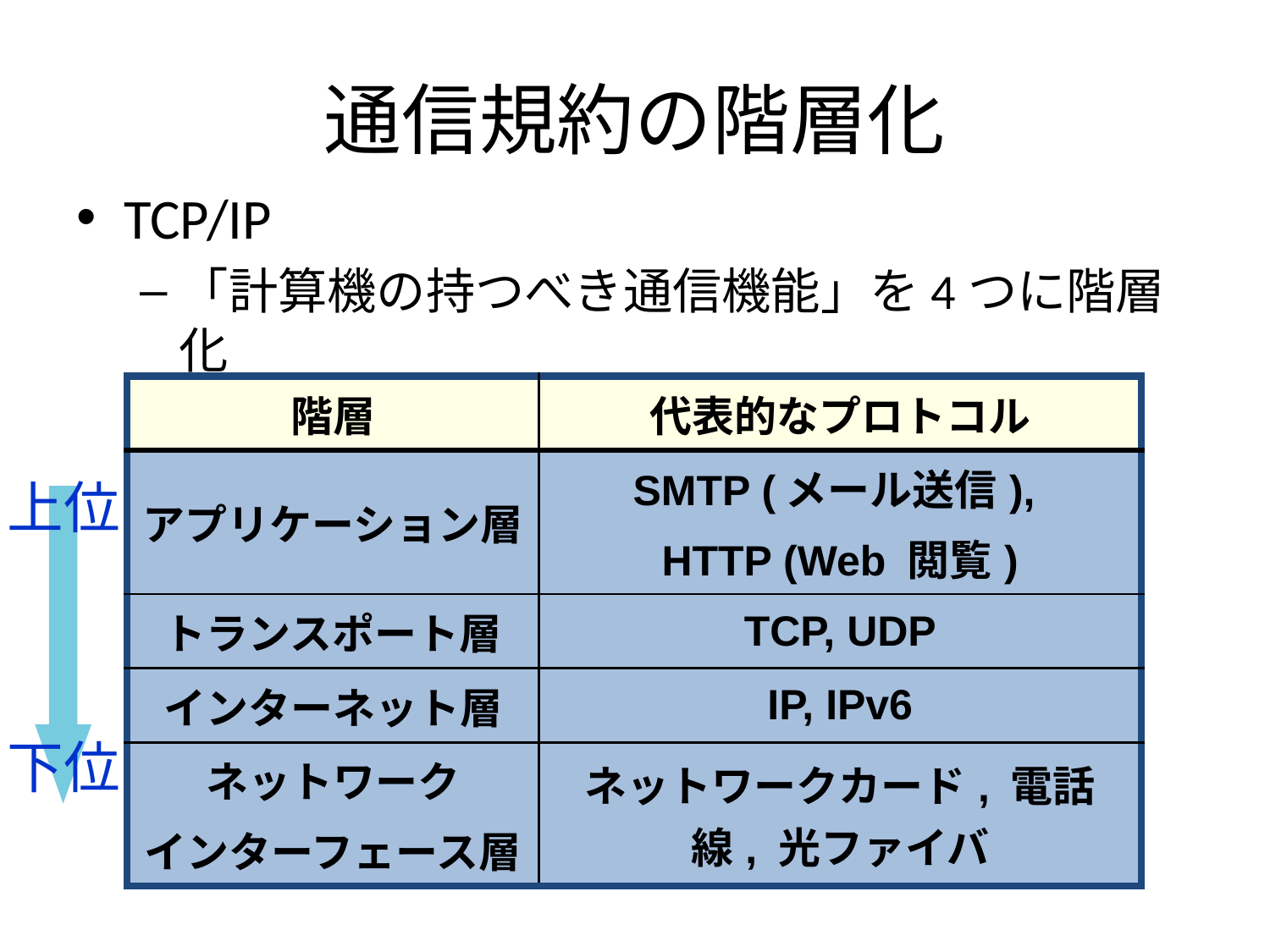

# 通信規約の階層化
TCP/IP
「計算機の持つべき通信機能」を4つに階層化
| 階層 | 代表的なプロトコル |
| --- | --- |
| アプリケーション層 | SMTP (メール送信), HTTP (Web 閲覧) |
| トランスポート層 | TCP, UDP |
| インターネット層 | IP, IPv6 |
| ネットワーク インターフェース層 | ネットワークカード, 電話線, 光ファイバ |
上位

下位